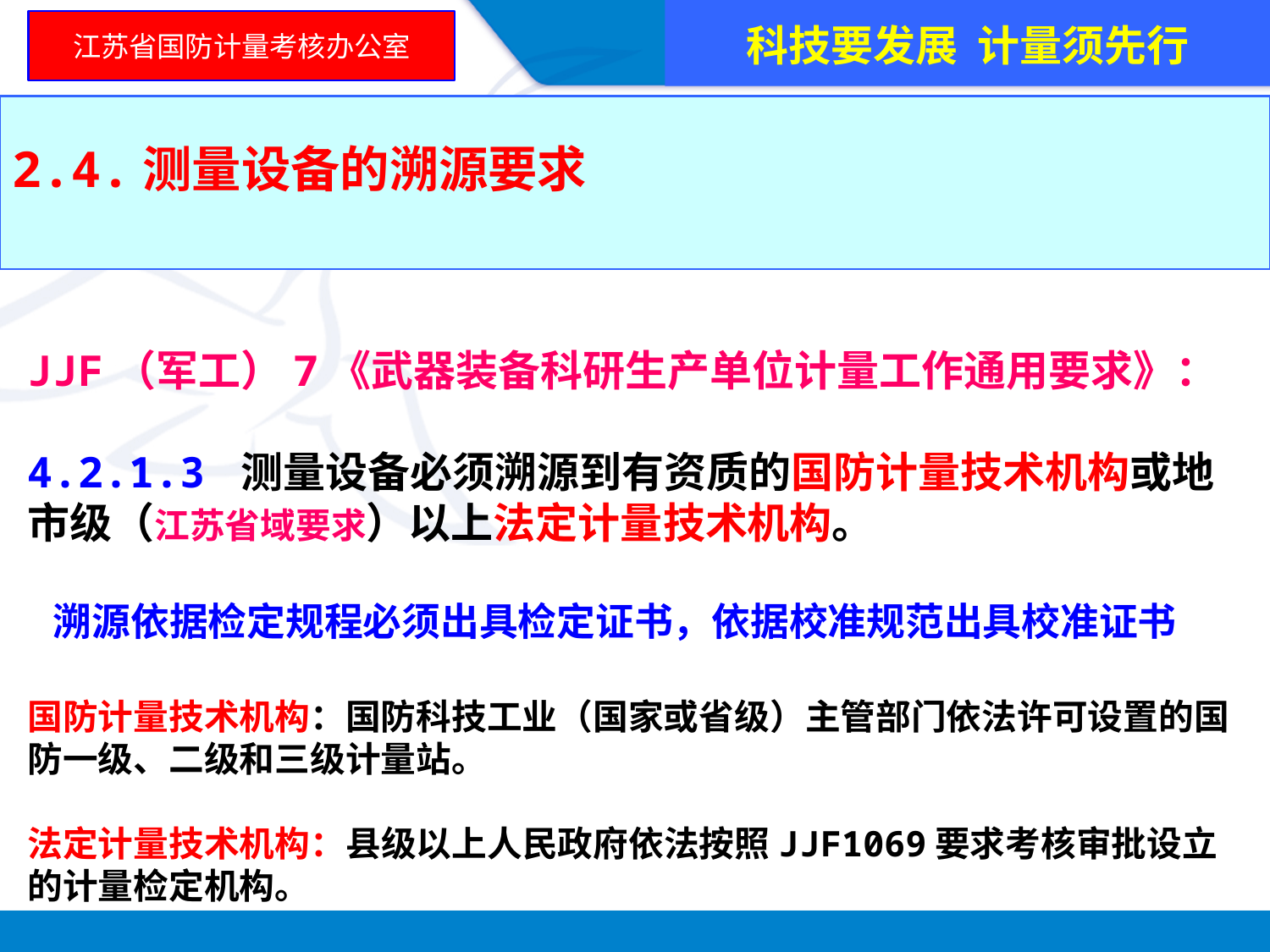

科技要发展  计量须先行
江苏省国防计量考核办公室
2.4.测量设备的溯源要求

JJF（军工）7《武器装备科研生产单位计量工作通用要求》：

4.2.1.3 测量设备必须溯源到有资质的国防计量技术机构或地市级（江苏省域要求）以上法定计量技术机构。

  溯源依据检定规程必须出具检定证书，依据校准规范出具校准证书

国防计量技术机构：国防科技工业（国家或省级）主管部门依法许可设置的国防一级、二级和三级计量站。

法定计量技术机构：县级以上人民政府依法按照JJF1069要求考核审批设立的计量检定机构。